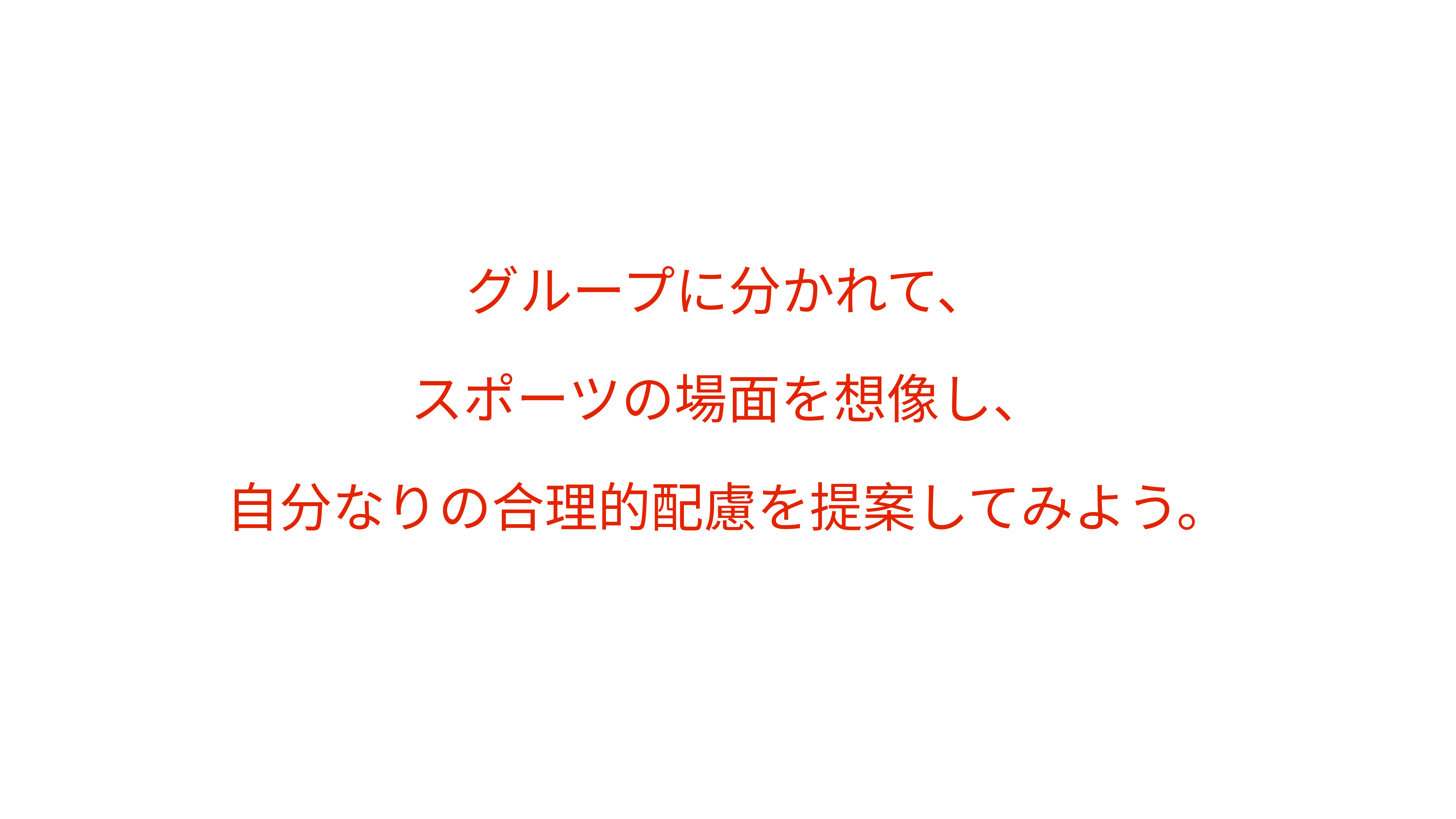

グループに分かれて、
スポーツの場面を想像し、
自分なりの合理的配慮を提案してみよう。